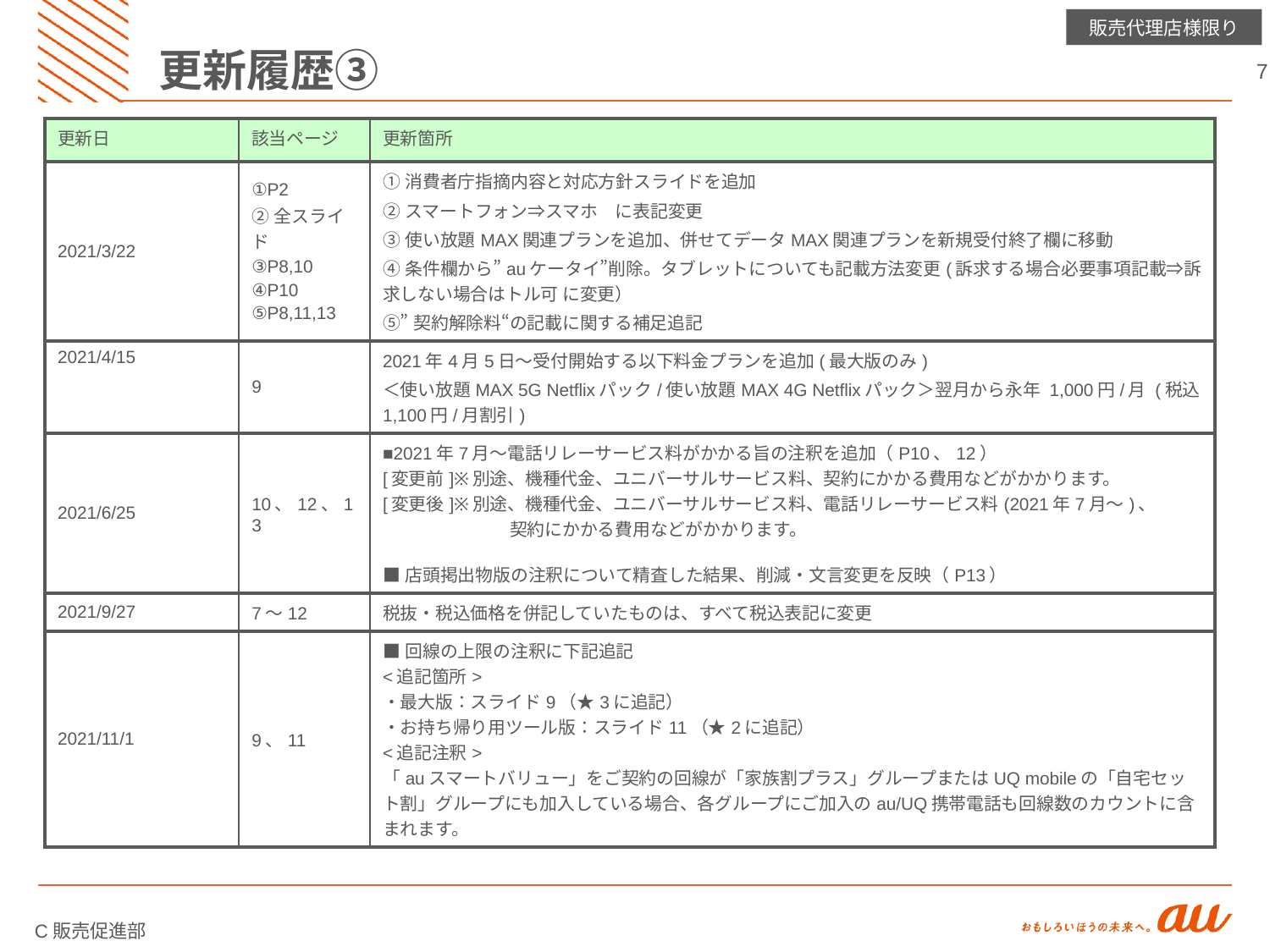

# 更新履歴③
| 更新日 | 該当ページ | 更新箇所 |
| --- | --- | --- |
| 2021/3/22 | ①P2 ②全スライド ③P8,10 ④P10 ⑤P8,11,13 | ①消費者庁指摘内容と対応方針スライドを追加 ②スマートフォン⇒スマホ　に表記変更 ③使い放題MAX関連プランを追加、併せてデータMAX関連プランを新規受付終了欄に移動 ④条件欄から”auケータイ”削除。タブレットについても記載方法変更(訴求する場合必要事項記載⇒訴求しない場合はトル可 に変更） ⑤”契約解除料“の記載に関する補足追記 |
| 2021/4/15 | 9 | 2021年4月5日～受付開始する以下料金プランを追加(最大版のみ) ＜使い放題MAX 5G Netflixパック/使い放題MAX 4G Netflixパック＞翌月から永年 1,000円/月 (税込1,100円/月割引) |
| 2021/6/25 | 10、12、13 | ■2021年7月～電話リレーサービス料がかかる旨の注釈を追加（P10、12） [変更前]※別途、機種代金、ユニバーサルサービス料、契約にかかる費用などがかかります。 [変更後]※別途、機種代金、ユニバーサルサービス料、電話リレーサービス料(2021年7月～)、 　　　　　　　 契約にかかる費用などがかかります。 ■店頭掲出物版の注釈について精査した結果、削減・文言変更を反映（P13） |
| 2021/9/27 | 7～12 | 税抜・税込価格を併記していたものは、すべて税込表記に変更 |
| 2021/11/1 | 9、11 | ■回線の上限の注釈に下記追記 <追記箇所> ・最大版：スライド9（★3に追記） ・お持ち帰り用ツール版：スライド11（★2に追記） <追記注釈> 「auスマートバリュー」をご契約の回線が「家族割プラス」グループまたはUQ mobileの「自宅セット割」グループにも加入している場合、各グループにご加入のau/UQ携帯電話も回線数のカウントに含まれます。 |